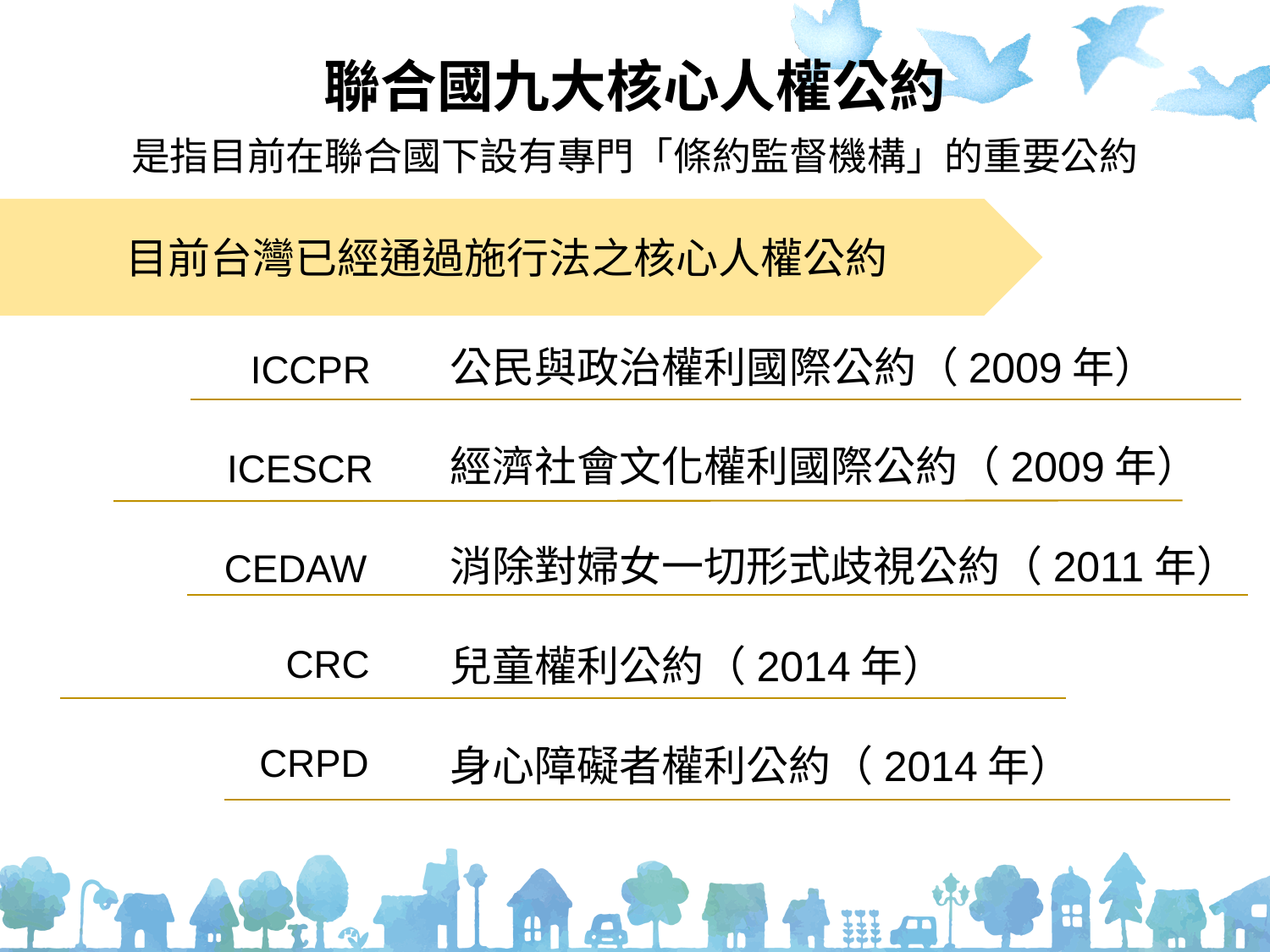

聯合國九大核心人權公約
是指目前在聯合國下設有專門「條約監督機構」的重要公約
目前台灣已經通過施行法之核心人權公約
公民與政治權利國際公約（2009年）
ICCPR
經濟社會文化權利國際公約（2009年）
ICESCR
消除對婦女一切形式歧視公約（2011年）
CEDAW
CRC
兒童權利公約（2014年）
CRPD
身心障礙者權利公約（2014年）